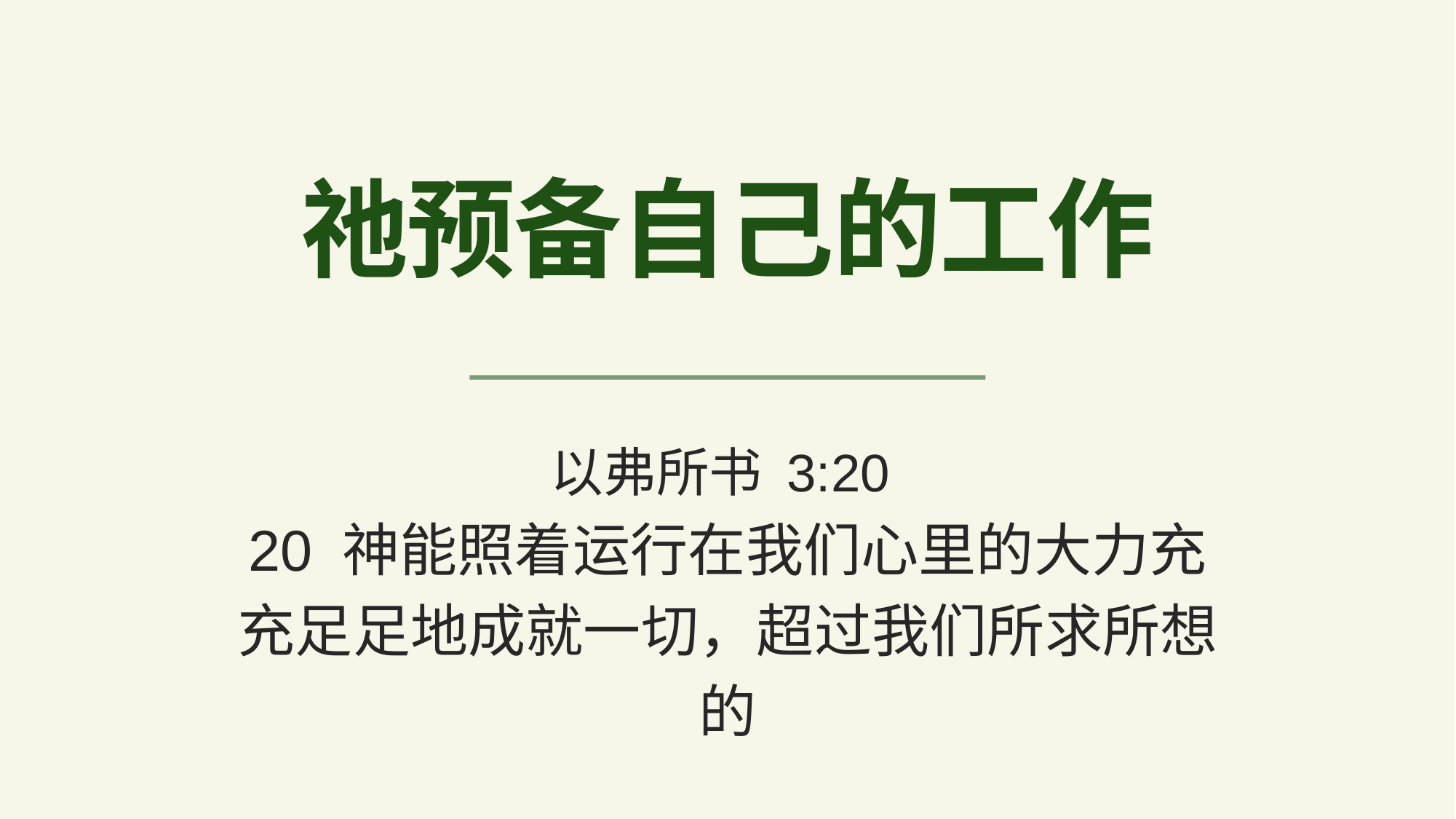

祂预备自己的工作

以弗所书 3:20
20 神能照着运行在我们心里的大力充充足足地成就一切，超过我们所求所想的